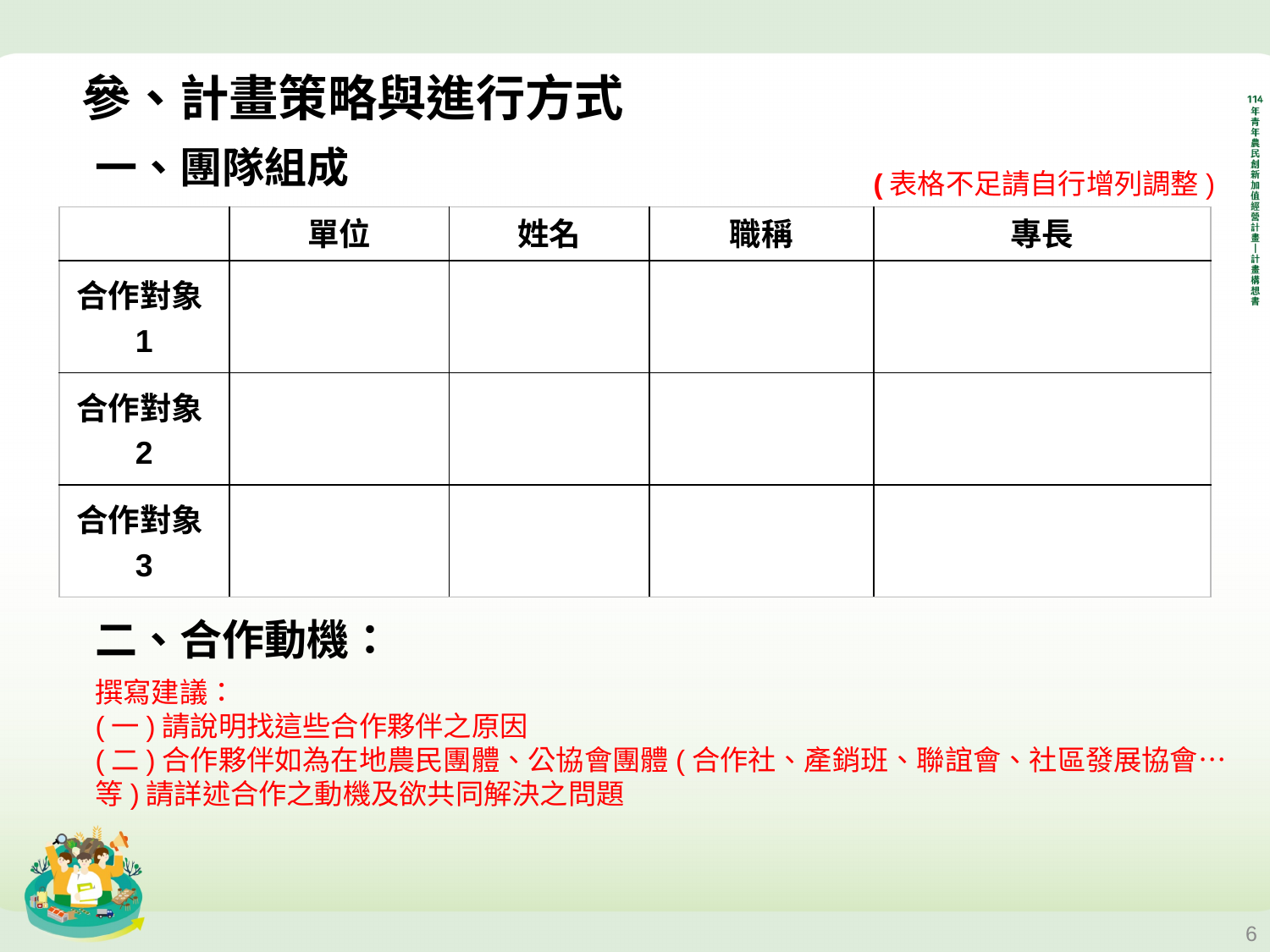

參、計畫策略與進行方式
一、團隊組成
(表格不足請自行增列調整)
|  | 單位 | 姓名 | 職稱 | 專長 |
| --- | --- | --- | --- | --- |
| 合作對象1 |  |  |  |  |
| 合作對象2 |  |  |  |  |
| 合作對象3 |  |  |  |  |
二、合作動機：
撰寫建議：
(一)請說明找這些合作夥伴之原因
(二)合作夥伴如為在地農民團體、公協會團體(合作社、產銷班、聯誼會、社區發展協會…等)請詳述合作之動機及欲共同解決之問題
6